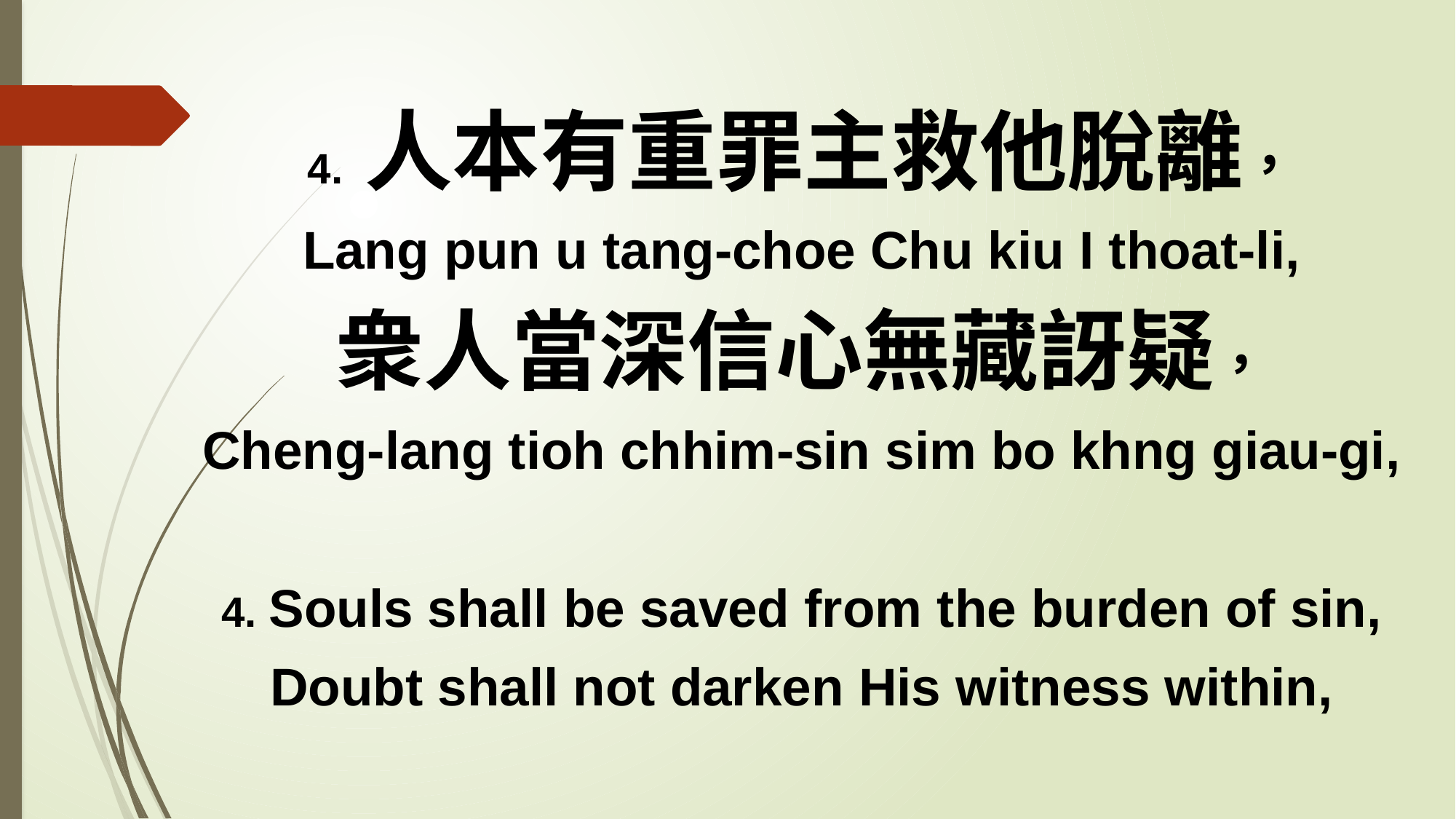

4. 人本有重罪主救他脫離，
Lang pun u tang-choe Chu kiu I thoat-li,
衆人當深信心無藏訝疑，
Cheng-lang tioh chhim-sin sim bo khng giau-gi,

4. Souls shall be saved from the burden of sin,
Doubt shall not darken His witness within,